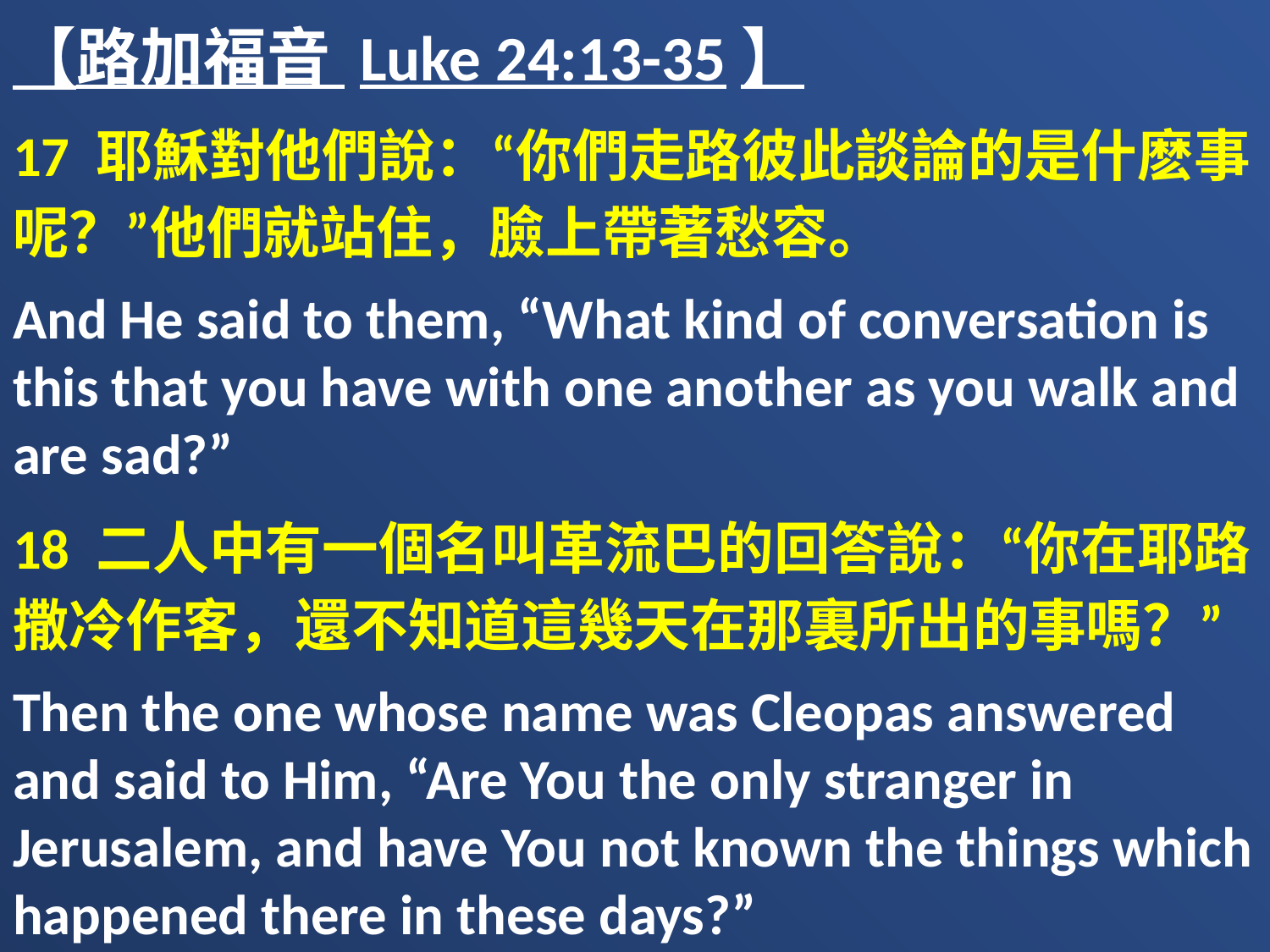

【路加福音 Luke 24:13-35】
17 耶穌對他們說：“你們走路彼此談論的是什麽事呢？”他們就站住，臉上帶著愁容。
And He said to them, “What kind of conversation is this that you have with one another as you walk and are sad?”
18 二人中有一個名叫革流巴的回答說：“你在耶路撒冷作客，還不知道這幾天在那裏所出的事嗎？”
Then the one whose name was Cleopas answered and said to Him, “Are You the only stranger in Jerusalem, and have You not known the things which happened there in these days?”